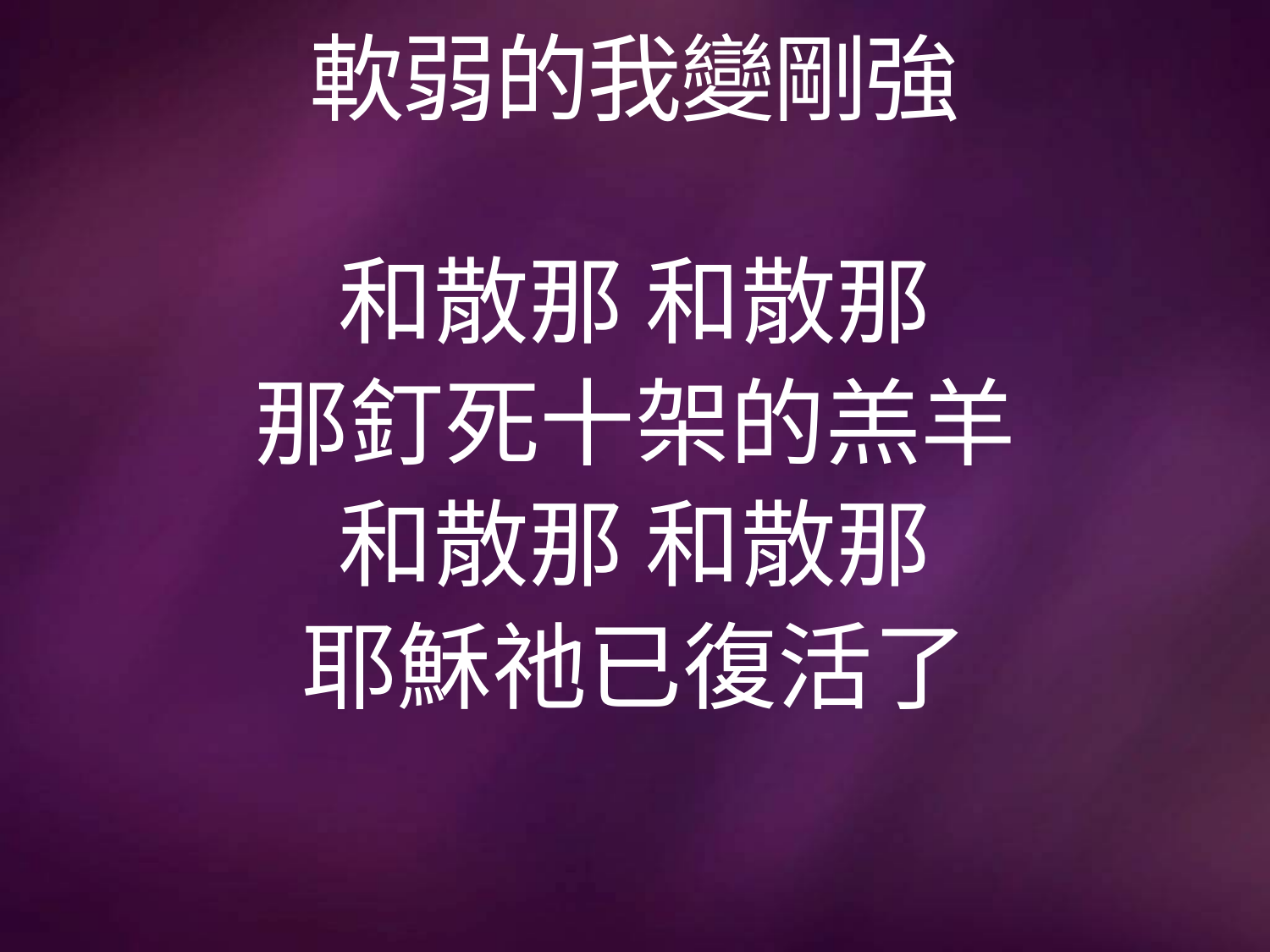

# 軟弱的我變剛強
和散那 和散那
那釘死十架的羔羊
和散那 和散那
耶穌祂已復活了